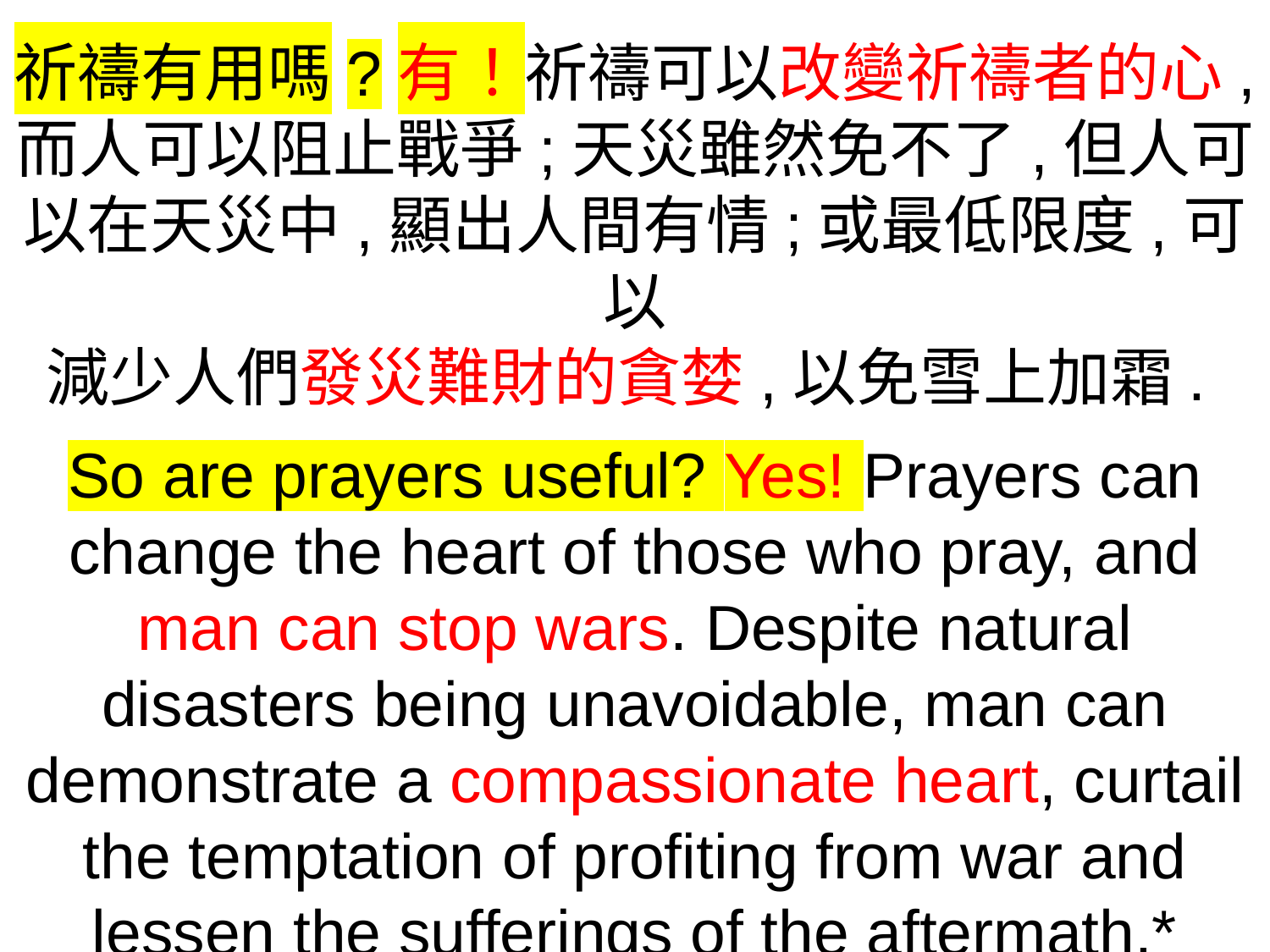

祈禱有用嗎?有！祈禱可以改變祈禱者的心,
而人可以阻止戰爭;天災雖然免不了,但人可以在天災中,顯出人間有情;或最低限度,可以
減少人們發災難財的貪婪,以免雪上加霜.
So are prayers useful? Yes! Prayers can change the heart of those who pray, and man can stop wars. Despite natural disasters being unavoidable, man can demonstrate a compassionate heart, curtail the temptation of profiting from war and lessen the sufferings of the aftermath.*